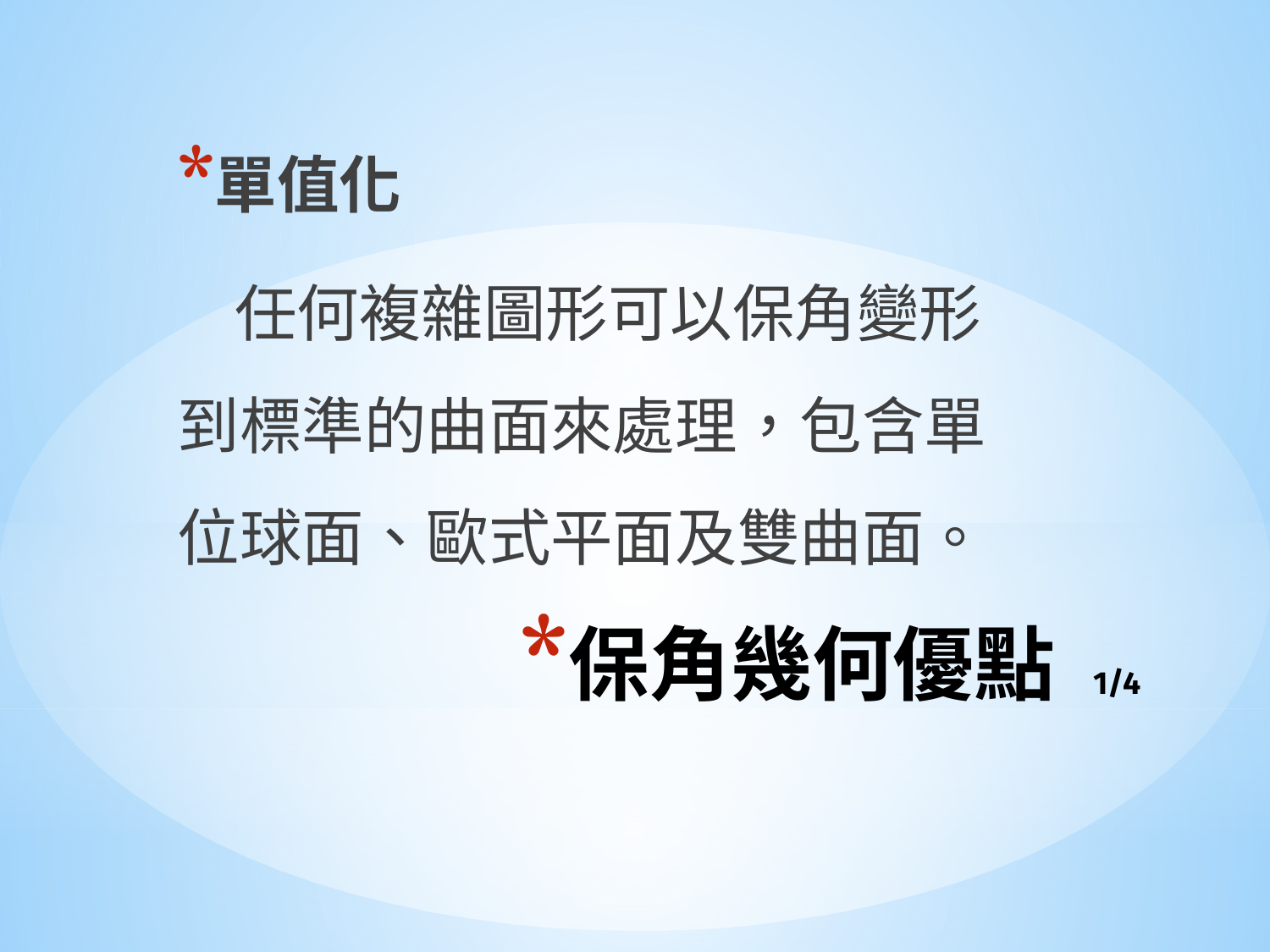

單值化
   任何複雜圖形可以保角變形到標準的曲面來處理，包含單位球面、歐式平面及雙曲面。
# 保角幾何優點 1/4